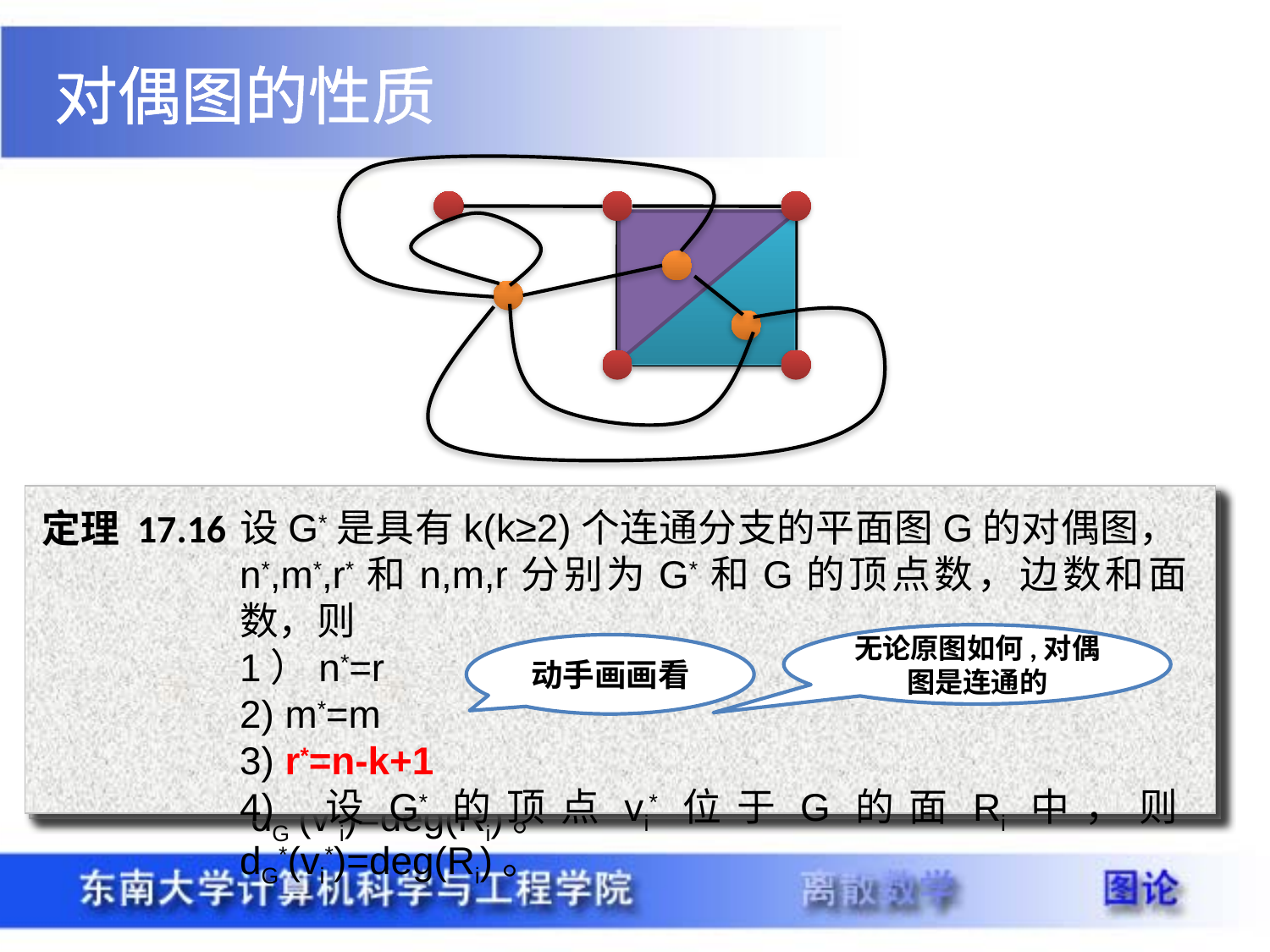

对偶图的性质

设G*是具有k(k≥2)个连通分支的平面图G的对偶图，n*,m*,r*和n,m,r分别为G*和G的顶点数，边数和面数，则
1）n*=r
2) m*=m
3) r*=n-k+1
4) 设G*的顶点vi*位于G的面Ri中，则dG*(vi*)=deg(Ri)。
定理 17.16

设G*是连通平面图G的对偶图，n*,m*,r*和n,m,r分别为G*和G的顶点数，边数和面数，则
1）n*=r
2) m*=m
3) r*=n
4) 设G*的顶点v*i位于G的面Ri中，则dG*(v*i)=deg(Ri)。

定理 17.15
无论原图如何,对偶图是连通的
动手画画看